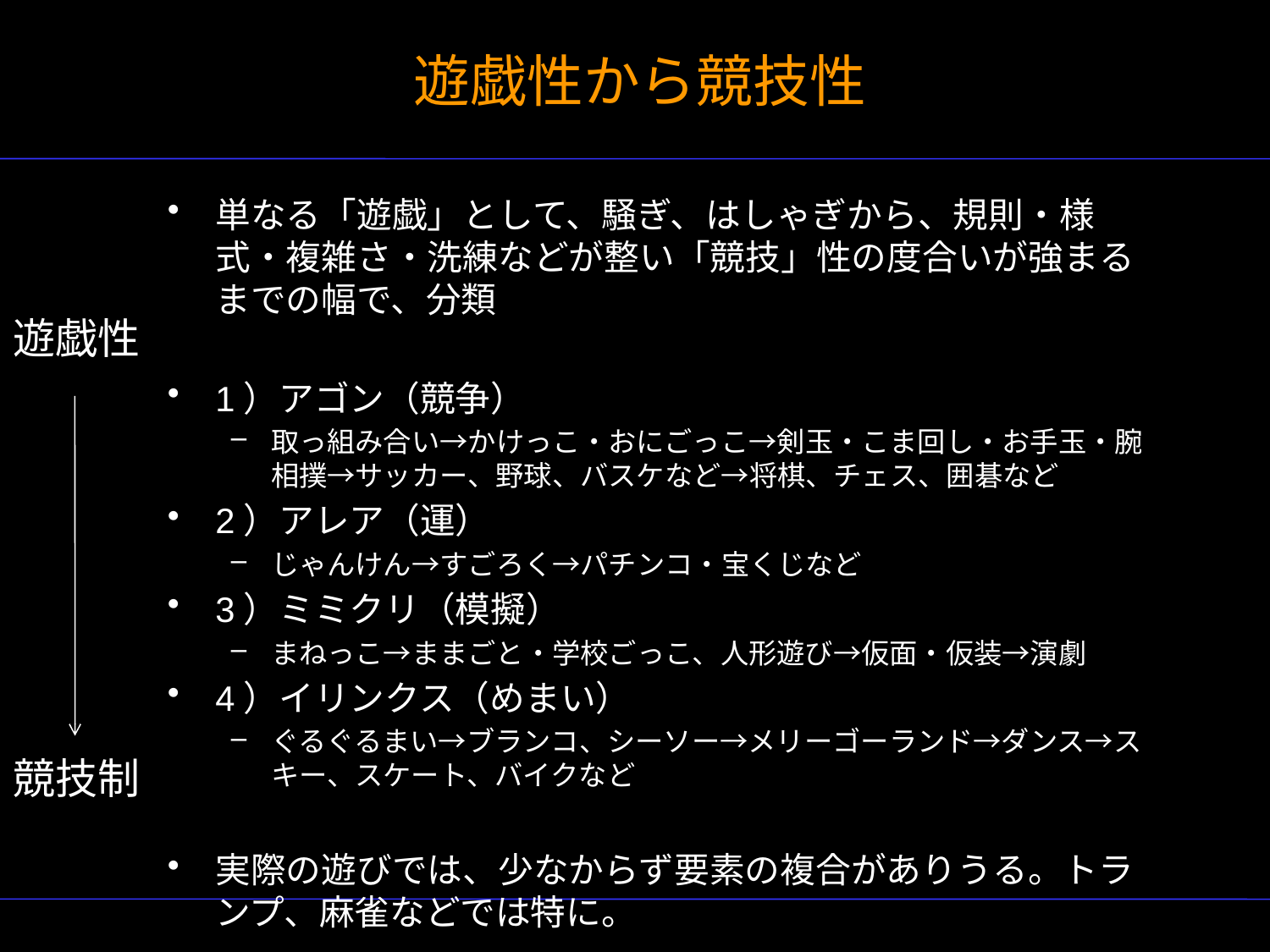

# 遊戯性から競技性
単なる「遊戯」として、騒ぎ、はしゃぎから、規則・様式・複雑さ・洗練などが整い「競技」性の度合いが強まるまでの幅で、分類

1）アゴン（競争）
取っ組み合い→かけっこ・おにごっこ→剣玉・こま回し・お手玉・腕相撲→サッカー、野球、バスケなど→将棋、チェス、囲碁など
2）アレア（運）
じゃんけん→すごろく→パチンコ・宝くじなど
3）ミミクリ（模擬）
まねっこ→ままごと・学校ごっこ、人形遊び→仮面・仮装→演劇
4）イリンクス（めまい）
ぐるぐるまい→ブランコ、シーソー→メリーゴーランド→ダンス→スキー、スケート、バイクなど

実際の遊びでは、少なからず要素の複合がありうる。トランプ、麻雀などでは特に。

【5】子どもの育ちと遊びにどう係るか
①子どもの遊びへの理解と共感
②遊びの環境作りと支援

＊＊＊＊＊＊＊＊＊＊＊＊
をもとにして。
遊戯性
競技制